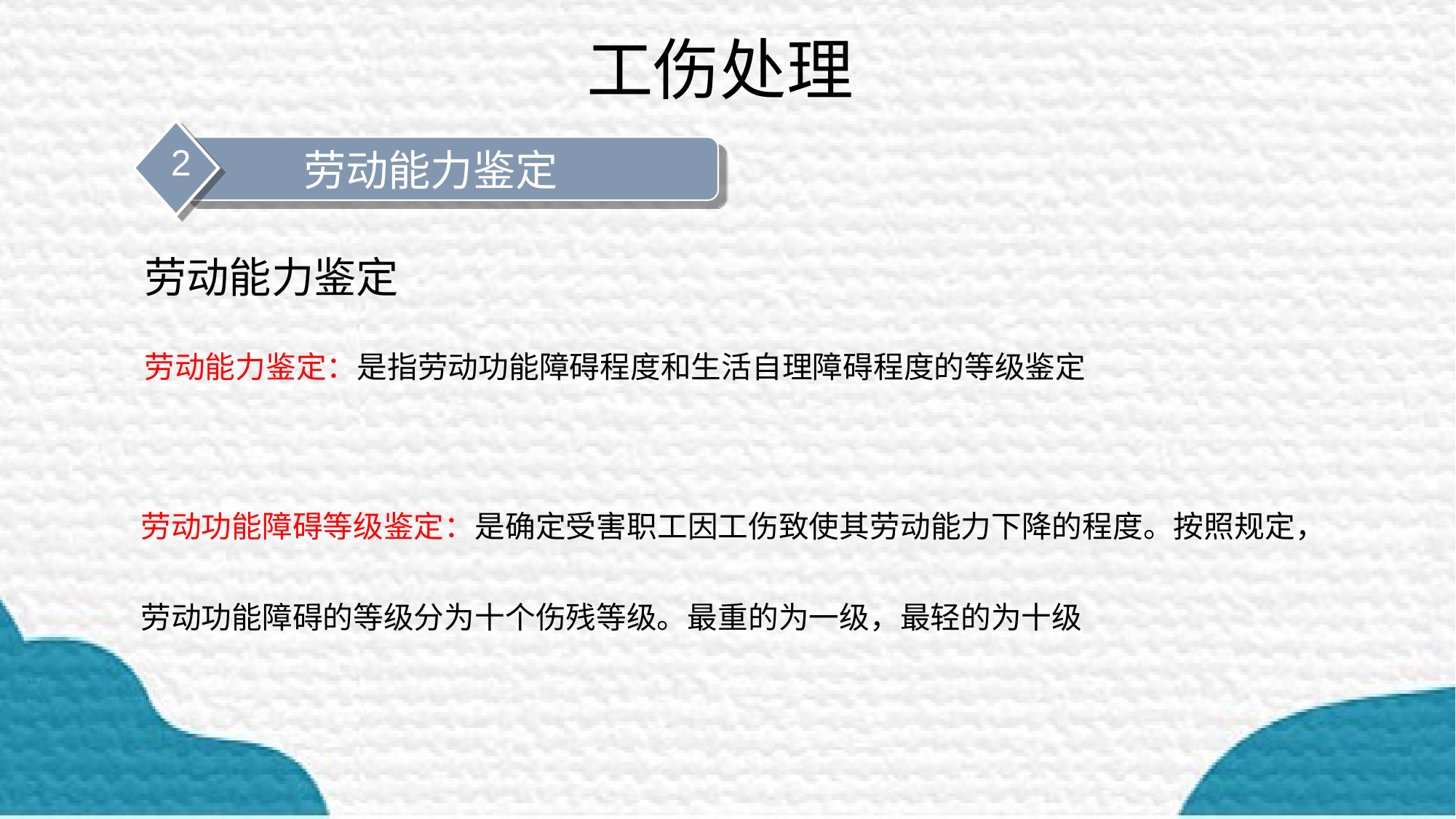

# 工伤处理

2

劳动能力鉴定
劳动能力鉴定
劳动能力鉴定：是指劳动功能障碍程度和生活自理障碍程度的等级鉴定
劳动功能障碍等级鉴定：是确定受害职工因工伤致使其劳动能力下降的程度。按照规定，劳动功能障碍的等级分为十个伤残等级。最重的为一级，最轻的为十级